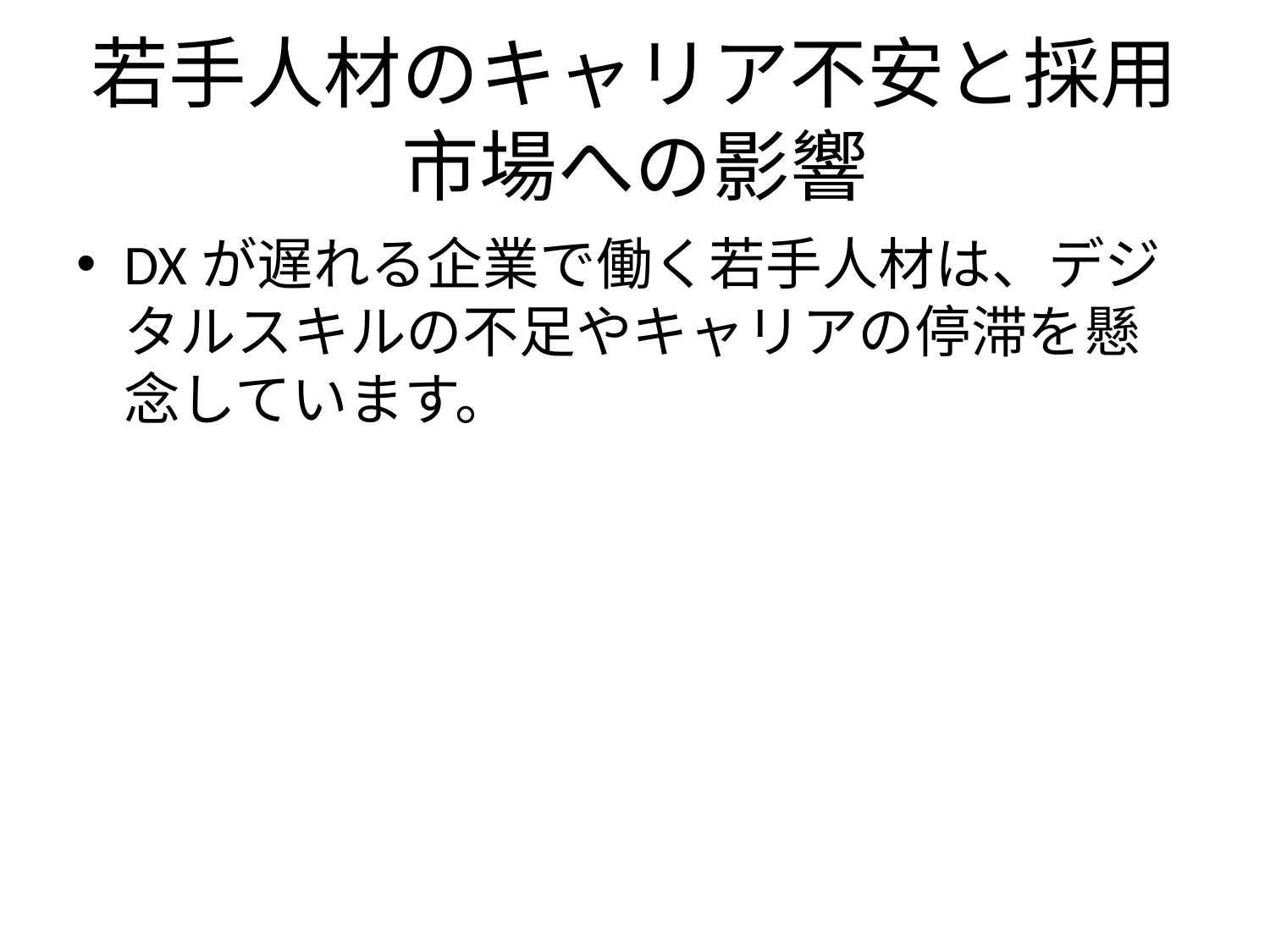

# 若手人材のキャリア不安と採用市場への影響
DXが遅れる企業で働く若手人材は、デジタルスキルの不足やキャリアの停滞を懸念しています。